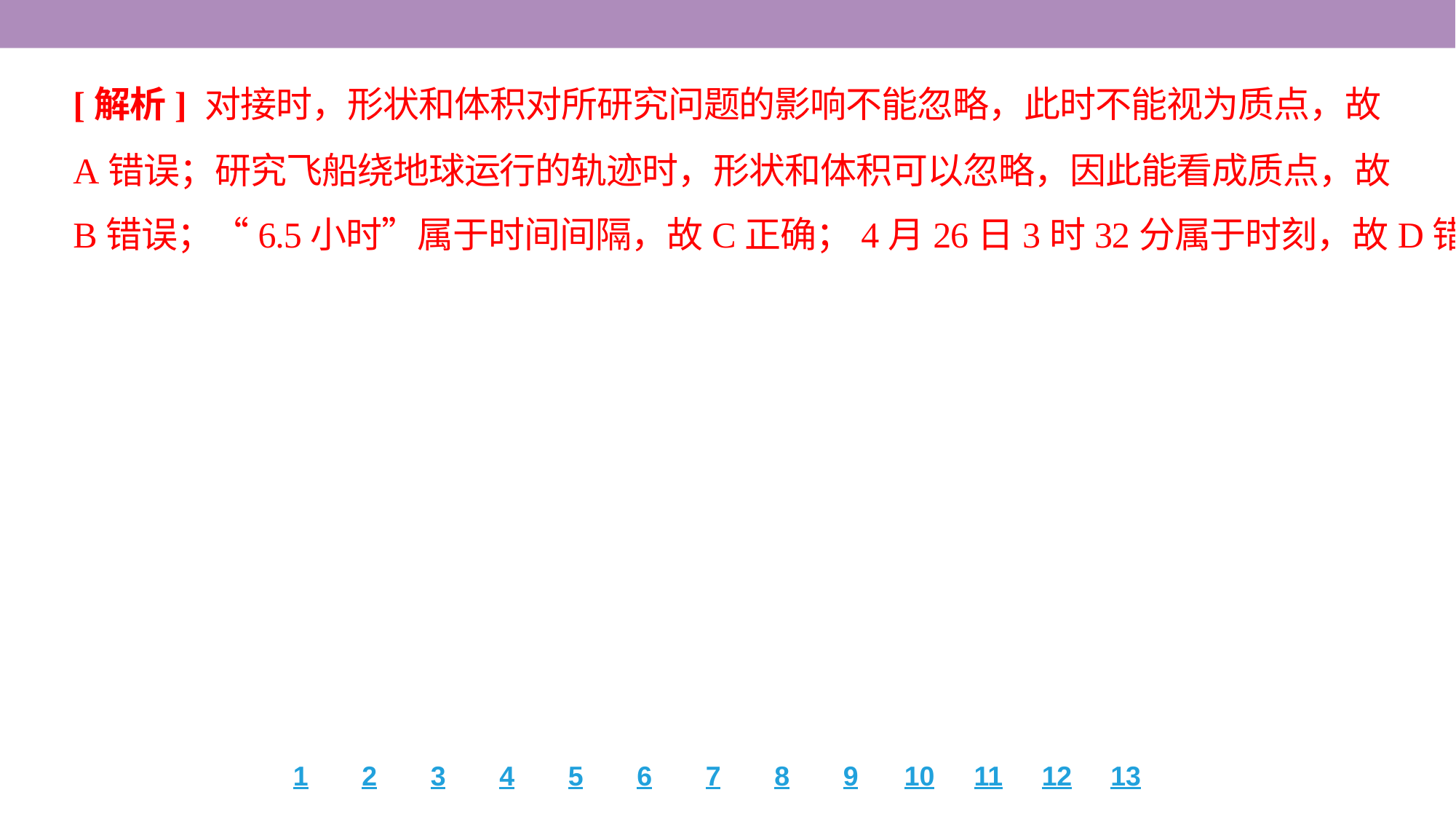

[解析] 对接时，形状和体积对所研究问题的影响不能忽略，此时不能视为质点，故
A错误；研究飞船绕地球运行的轨迹时，形状和体积可以忽略，因此能看成质点，故
B错误；“6.5小时”属于时间间隔，故C正确；4月26日3时32分属于时刻，故D错误。